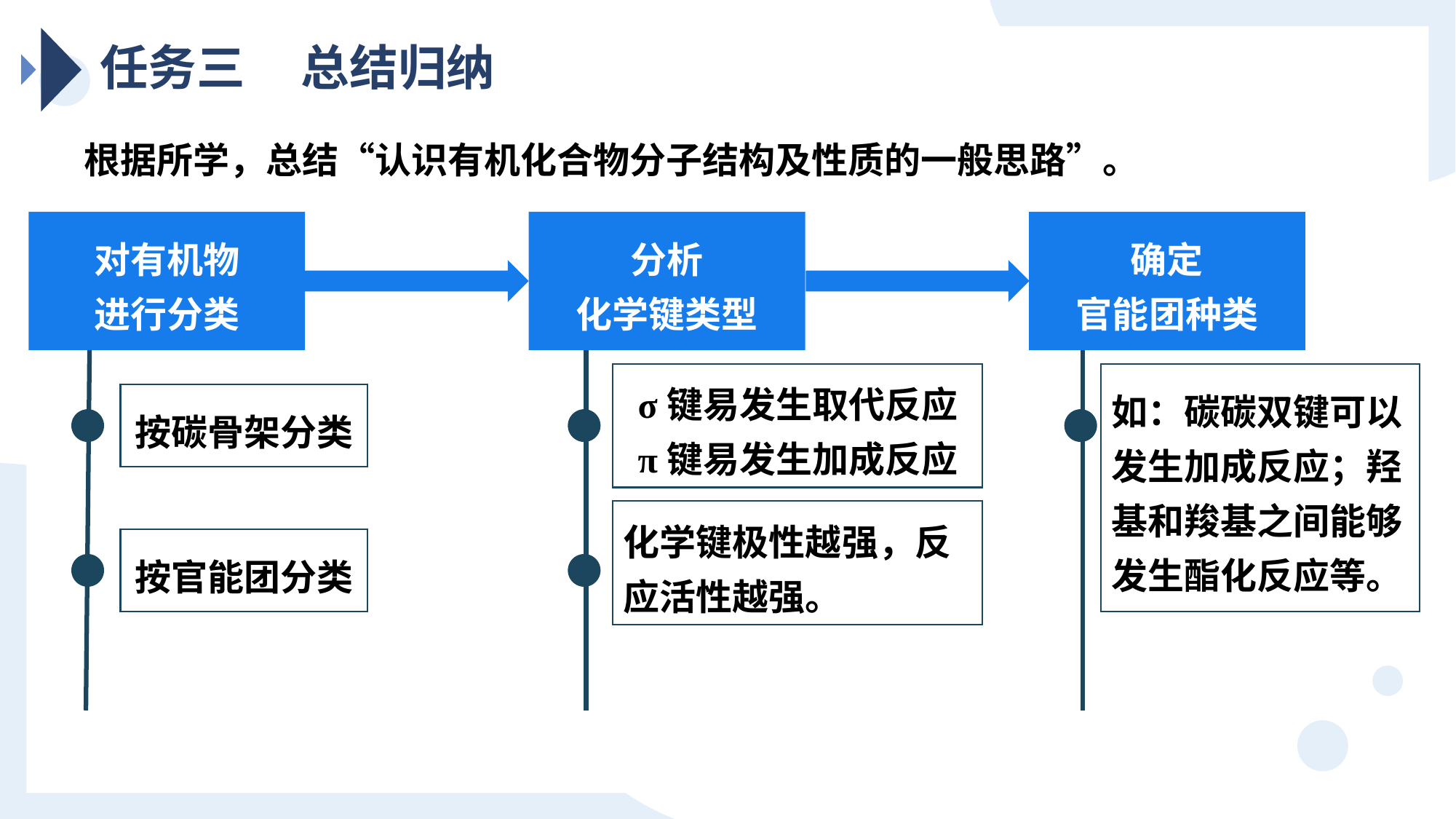

任务三     总结归纳

根据所学，总结“认识有机化合物分子结构及性质的一般思路”。
对有机物
进行分类
分析
化学键类型
确定
官能团种类

σ键易发生取代反应
π键易发生加成反应
如：碳碳双键可以发生加成反应；羟基和羧基之间能够发生酯化反应等。
按碳骨架分类

化学键极性越强，反应活性越强。
按官能团分类